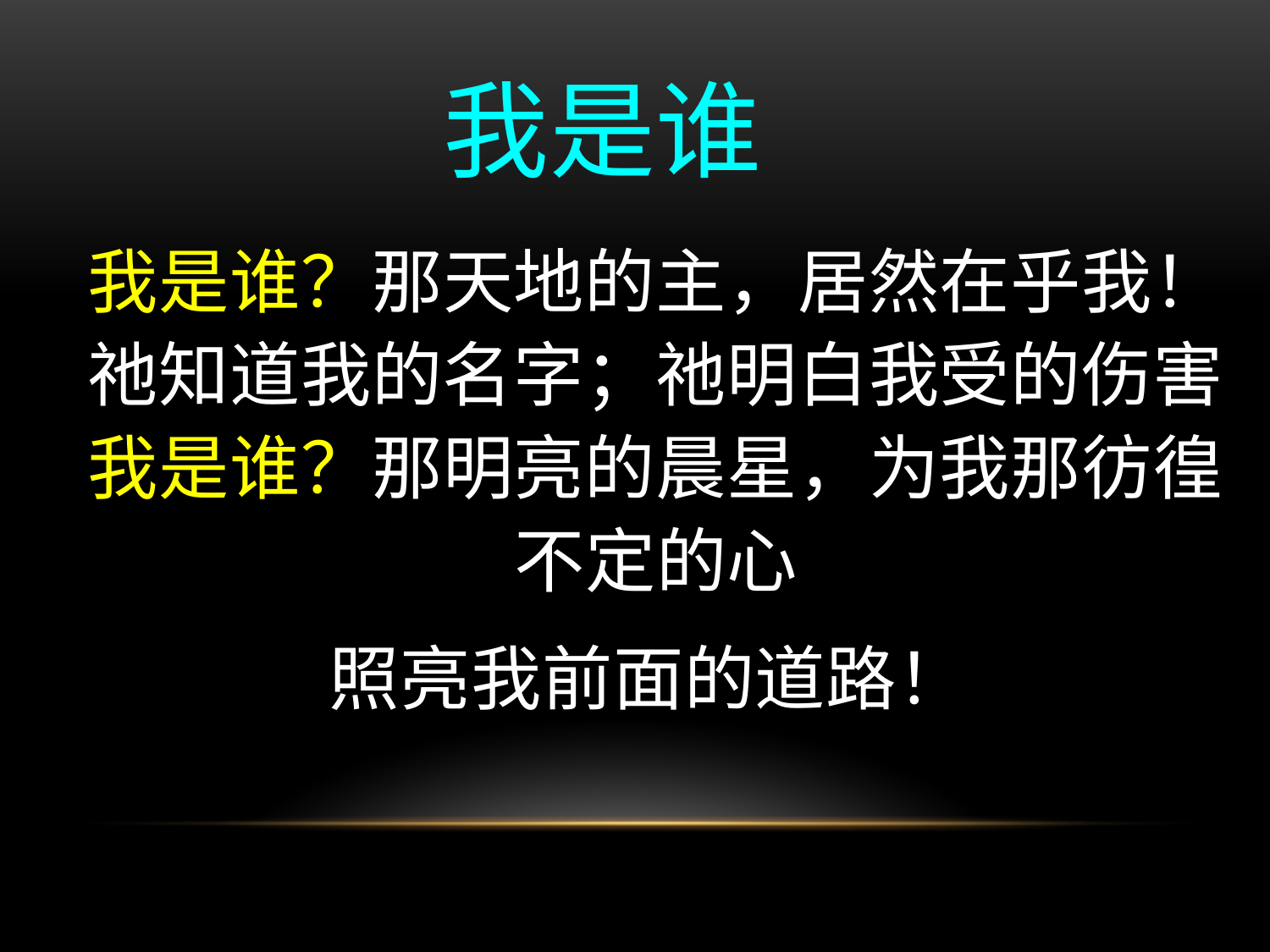

# 我是谁
我是谁？ 那天地的主，居然在乎我！ 祂知道我的名字；祂明白我受的伤害 我是谁？ 那明亮的晨星，为我那彷徨不定的心
照亮我前面的道路！